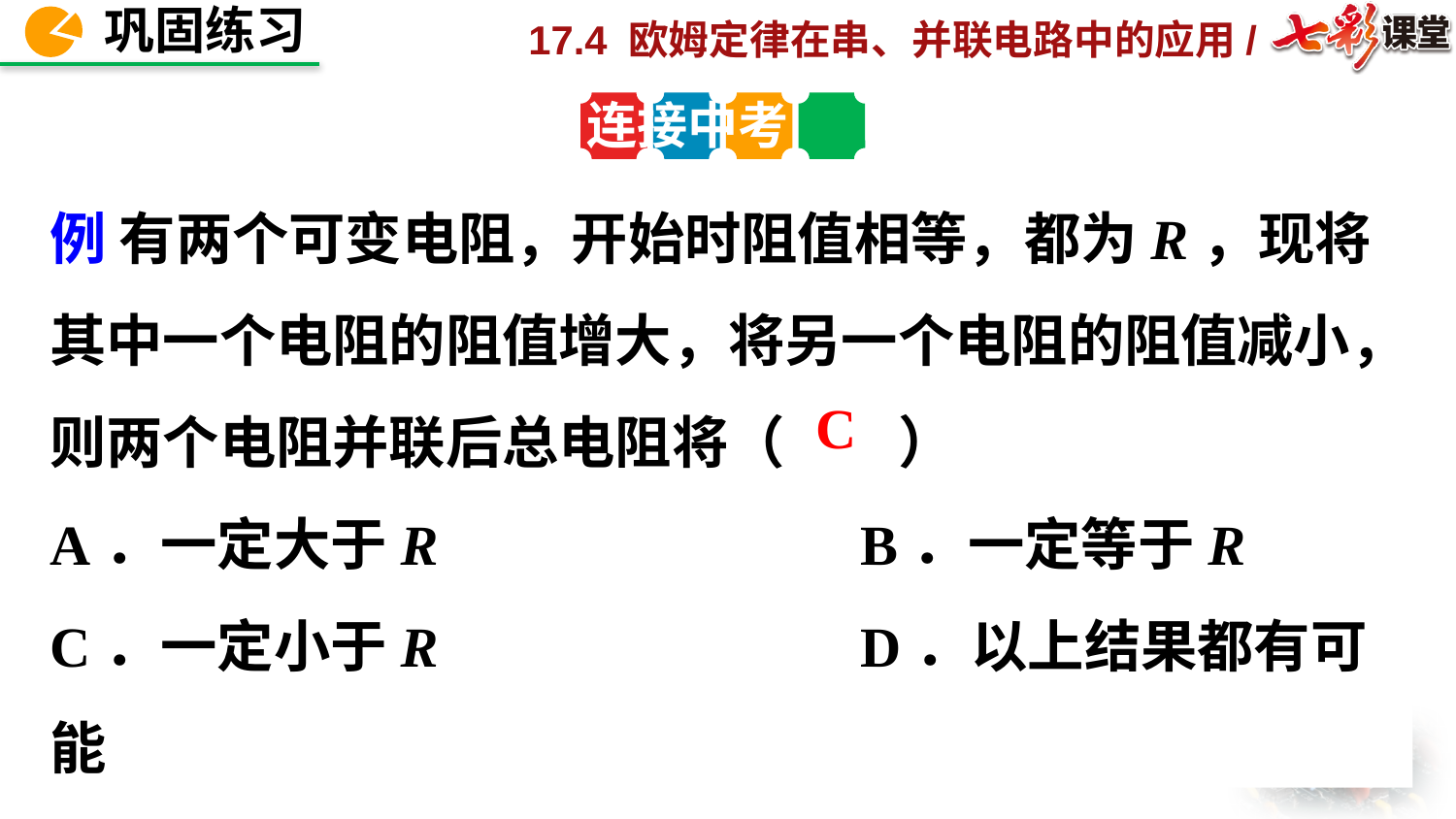

连接中考

例 有两个可变电阻，开始时阻值相等，都为R，现将其中一个电阻的阻值增大，将另一个电阻的阻值减小，则两个电阻并联后总电阻将（　　）
A．一定大于R                              B．一定等于R
C．一定小于R                              D．以上结果都有可能
C